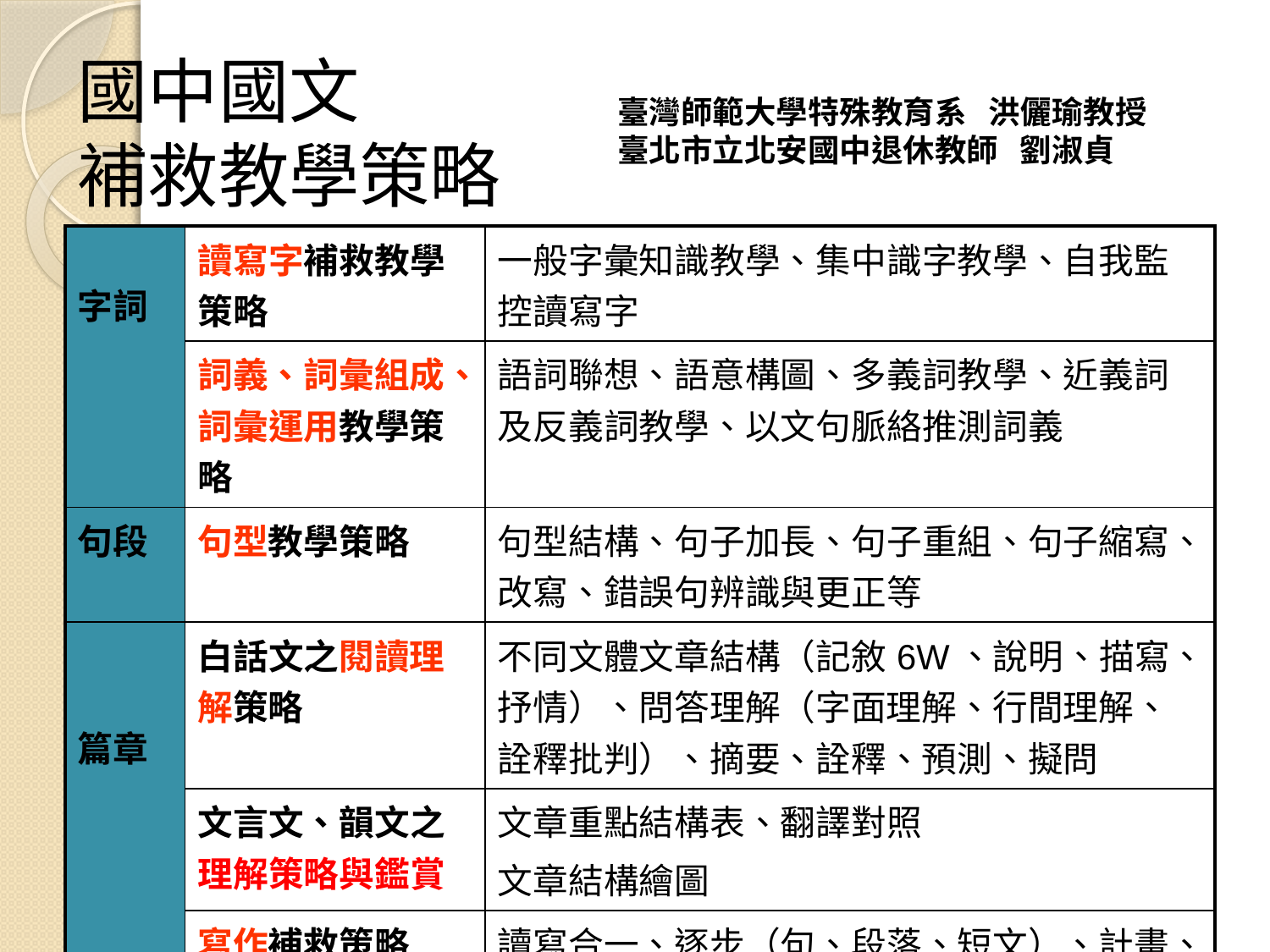

# 國中國文 補救教學策略
臺灣師範大學特殊教育系   洪儷瑜教授
臺北市立北安國中退休教師   劉淑貞
| 字詞 | 讀寫字補救教學策略 | 一般字彙知識教學、集中識字教學、自我監控讀寫字 |
| --- | --- | --- |
|  | 詞義、詞彙組成、詞彙運用教學策略 | 語詞聯想、語意構圖、多義詞教學、近義詞及反義詞教學、以文句脈絡推測詞義 |
| 句段 | 句型教學策略 | 句型結構、句子加長、句子重組、句子縮寫、改寫、錯誤句辨識與更正等 |
| 篇章 | 白話文之閱讀理解策略 | 不同文體文章結構（記敘6W、說明、描寫、抒情）、問答理解（字面理解、行間理解、詮釋批判）、摘要、詮釋、預測、擬問 |
|  | 文言文、韻文之理解策略與鑑賞 | 文章重點結構表、翻譯對照 文章結構繪圖 |
|  | 寫作補救策略 | 讀寫合一、逐步（句、段落、短文）、計畫、寫、修改、分享等多步驟歷程 |